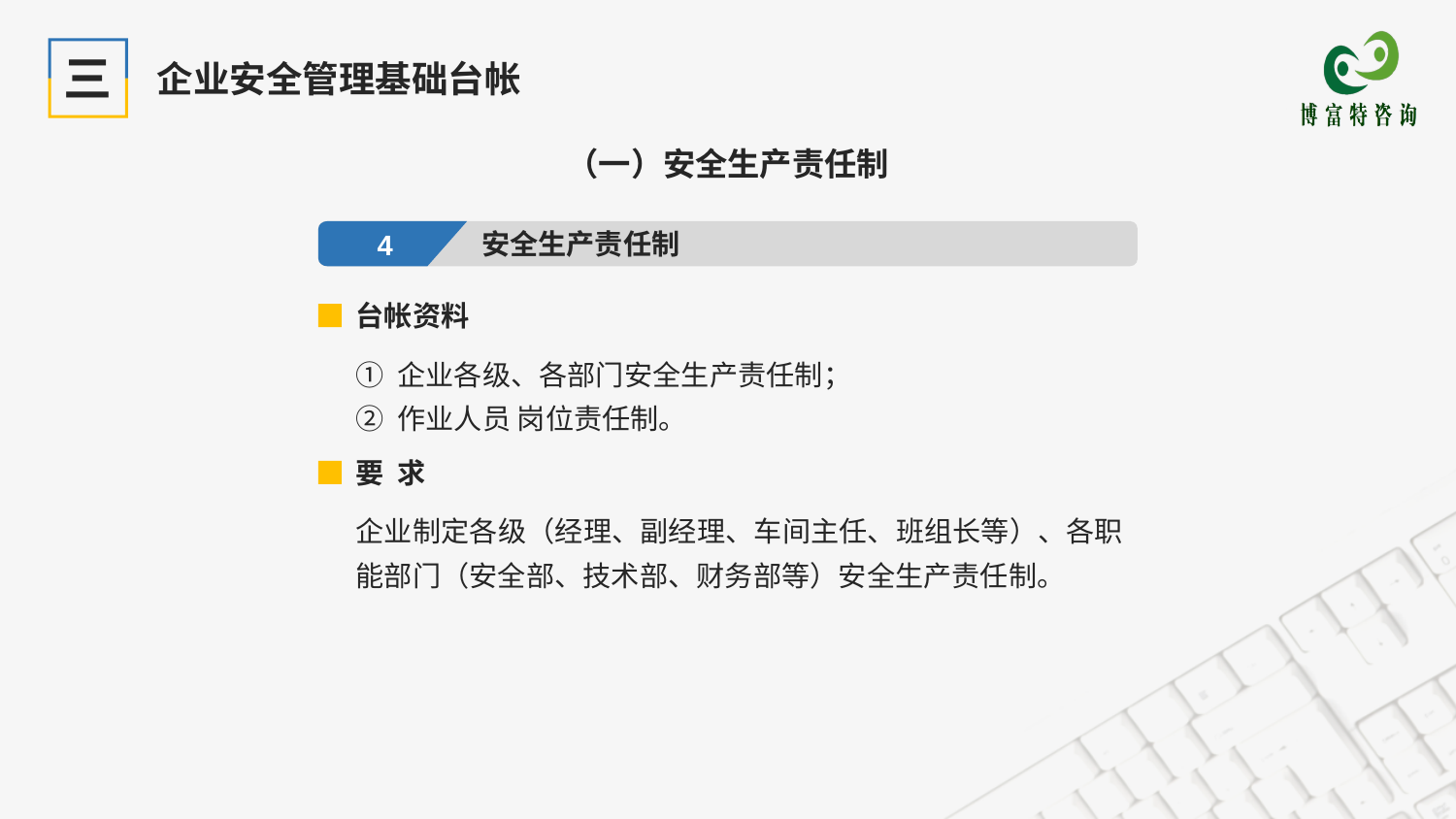

三
企业安全管理基础台帐
（一）安全生产责任制
安全生产责任制
4

台帐资料
① 企业各级、各部门安全生产责任制；
② 作业人员 岗位责任制。
要  求

企业制定各级（经理、副经理、车间主任、班组长等）、各职能部门（安全部、技术部、财务部等）安全生产责任制。